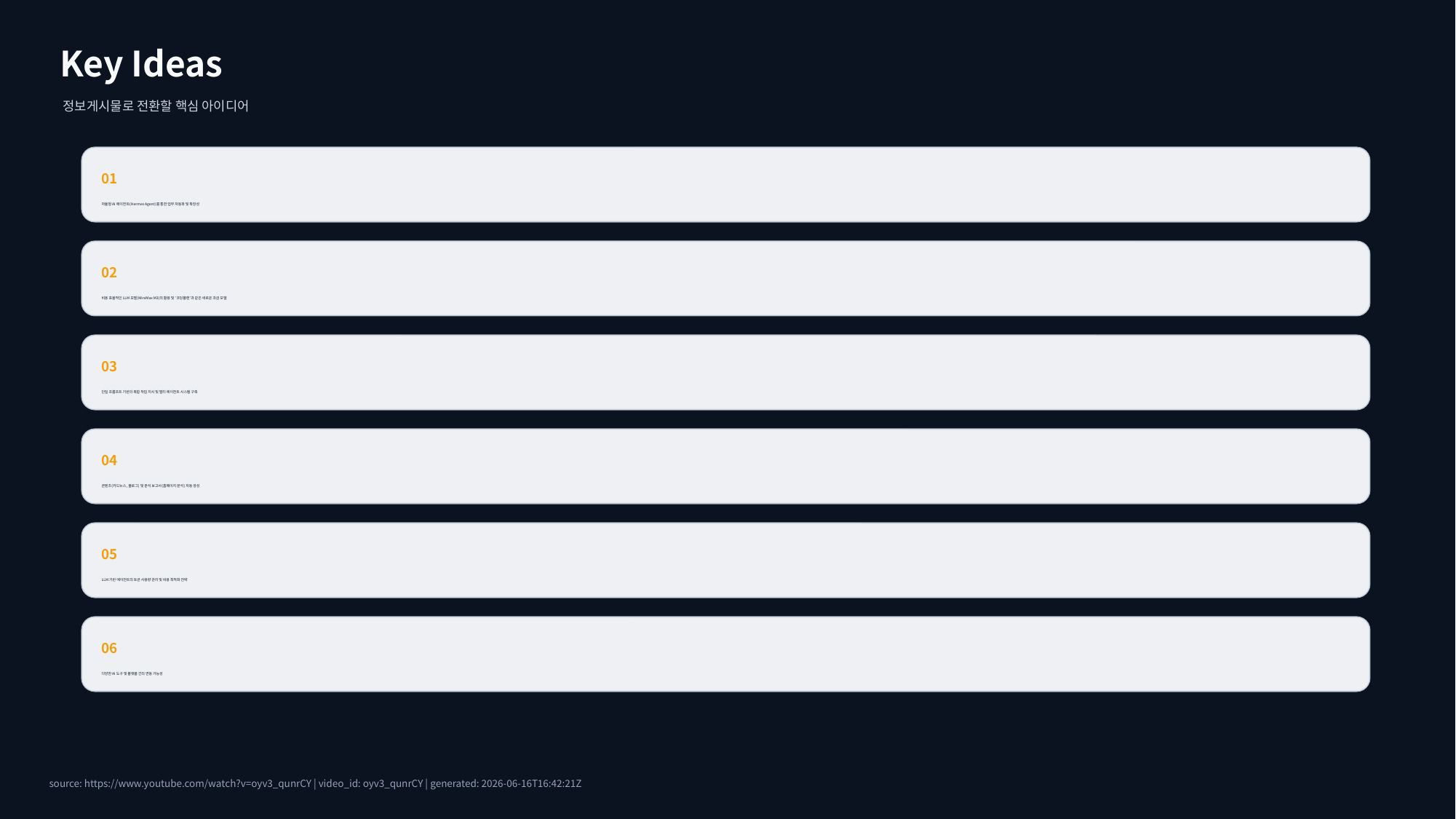

Key Ideas
정보게시물로 전환할 핵심 아이디어

01
자율형 AI 에이전트(Hermes Agent)를 통한 업무 자동화 및 확장성

02
비용 효율적인 LLM 모델(MiniMax M3)의 활용 및 '코딩플랜'과 같은 새로운 과금 모델

03
단일 프롬프트 기반의 복합 작업 지시 및 멀티 에이전트 시스템 구축

04
콘텐츠(카드뉴스, 블로그) 및 분석 보고서(홈페이지 분석) 자동 생성

05
LLM 기반 에이전트의 토큰 사용량 관리 및 비용 최적화 전략

06
다양한 AI 도구 및 플랫폼 간의 연동 가능성
source: https://www.youtube.com/watch?v=oyv3_qunrCY | video_id: oyv3_qunrCY | generated: 2026-06-16T16:42:21Z